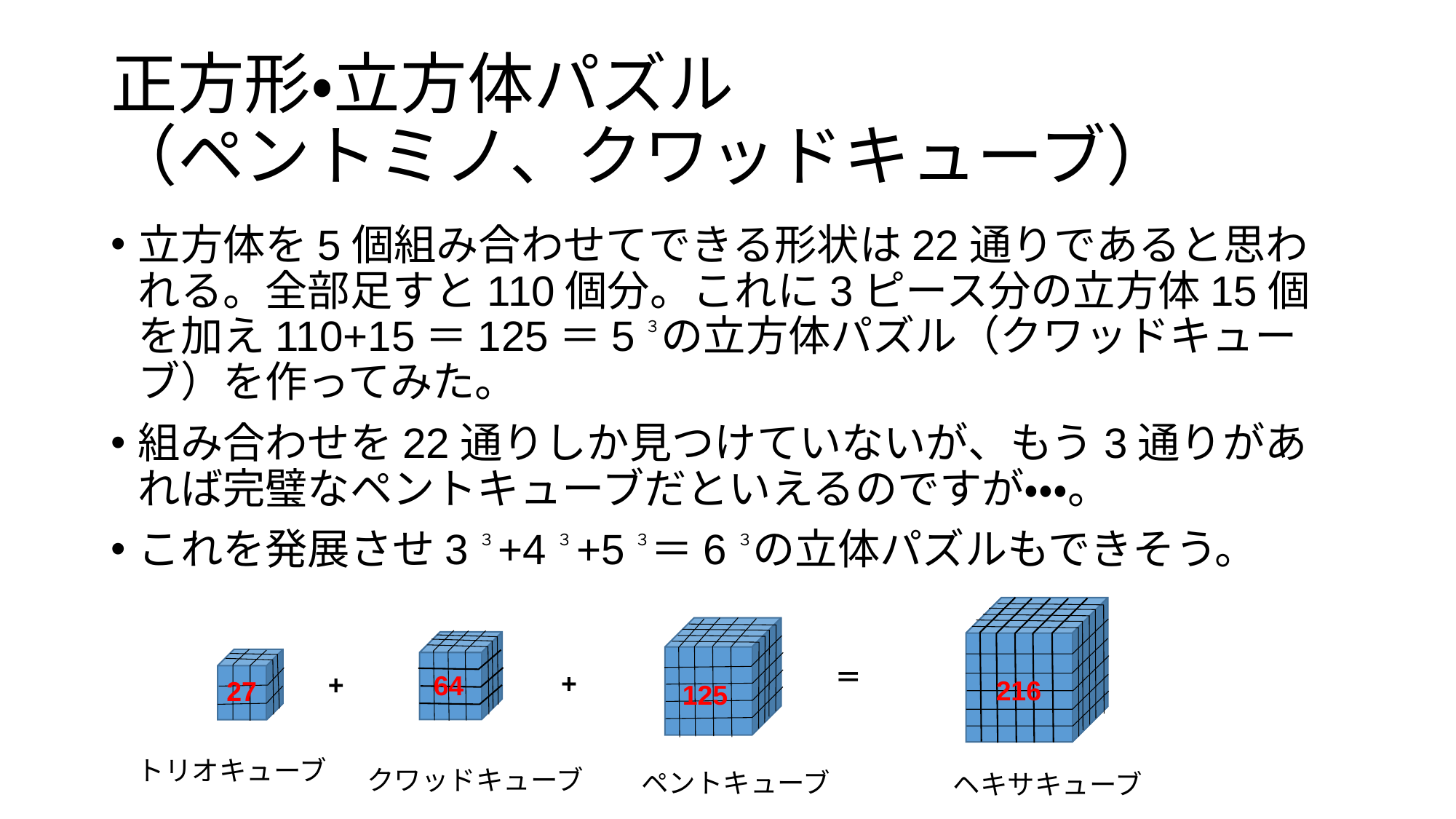

# 正方形・立方体パズル （ペントミノ、クワッドキューブ）
立方体を5個組み合わせてできる形状は22通りであると思われる。全部足すと110個分。これに3ピース分の立方体15個を加え110+15＝125＝5３の立方体パズル（クワッドキューブ）を作ってみた。
組み合わせを22通りしか見つけていないが、もう3通りがあれば完璧なペントキューブだといえるのですが・・・。
これを発展させ3３+4３+5３＝6３の立体パズルもできそう。

＝

+
+
64

216
27

125

トリオキューブ
クワッドキューブ
ペントキューブ
ヘキサキューブ